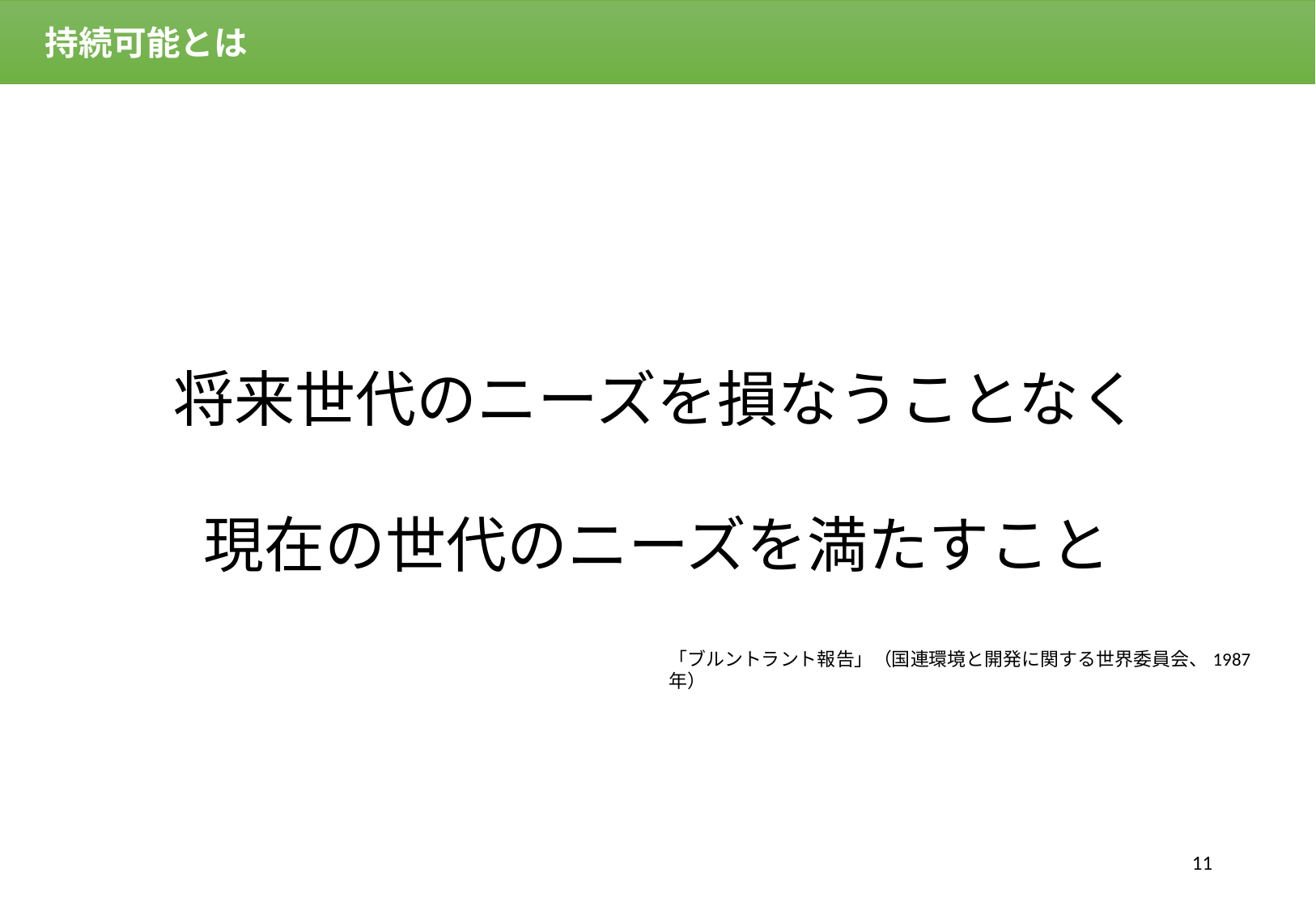

持続可能とは
将来世代のニーズを損なうことなく

現在の世代のニーズを満たすこと
「ブルントラント報告」（国連環境と開発に関する世界委員会、1987年）
11